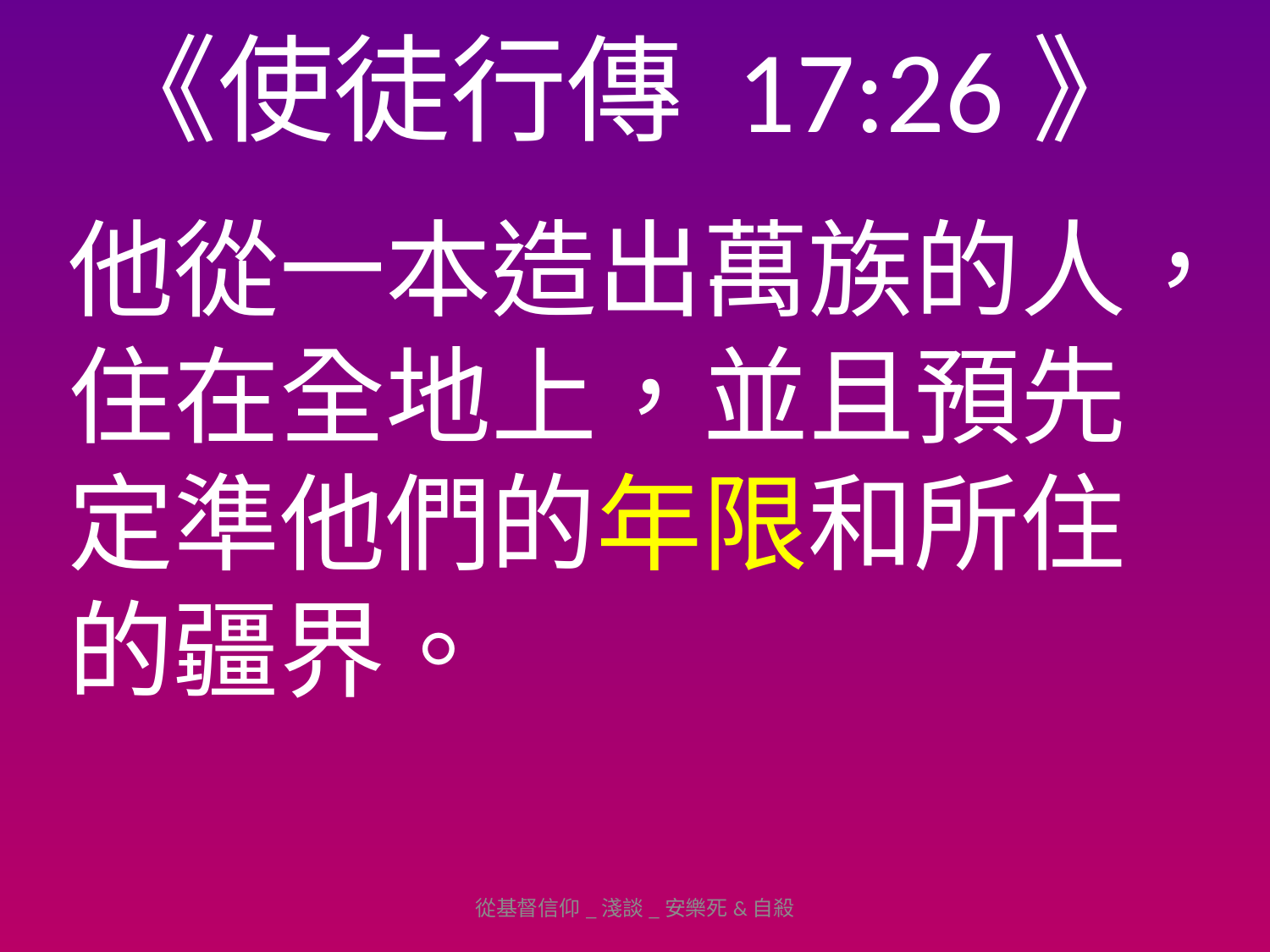

# 《使徒行傳 17:26》
他從一本造出萬族的人，住在全地上，並且預先定準他們的年限和所住的疆界。
從基督信仰_淺談_安樂死&自殺